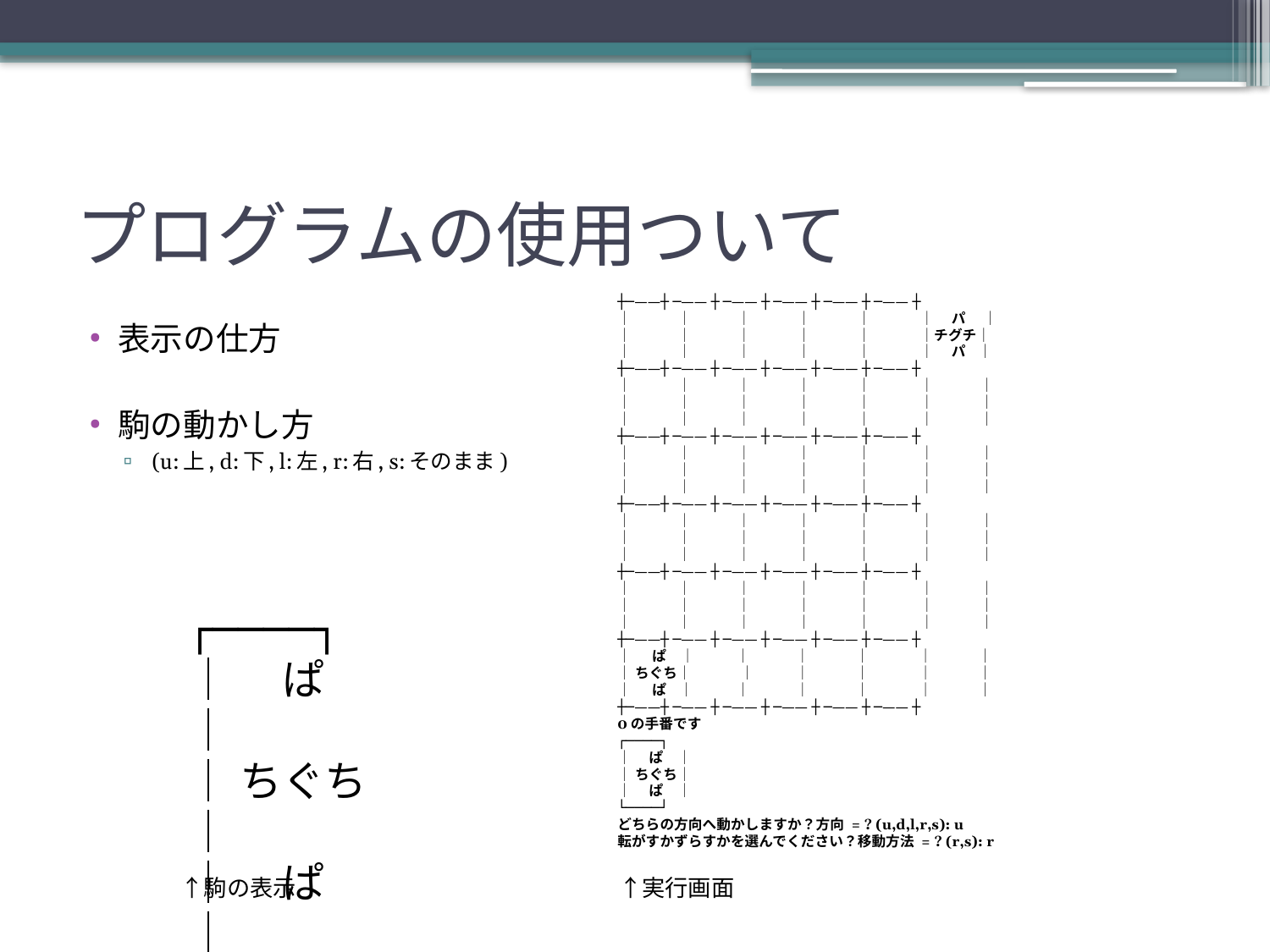

# プログラムの使用ついて
┼─――┼ ─―― ┼ ─―― ┼ ─―― ┼ ─―― ┼ ─―― ┼
│　　　│　　　 │　　　 │　　 　│　　 　 │　 パ　 │
│　　　│　　　 │　　　 │　　 　│　　 　 │チグチ│
│　　　│　　　 │　　　 │　　 　│　　 　 │　 パ    │
┼─――┼ ─―― ┼ ─―― ┼ ─―― ┼ ─―― ┼ ─―― ┼
│　　　│　　　 │　 　　│　　 　│　 　 　│　 　　│
│　　　│　　　 │　 　　│　　 　│　 　 　│　 　　│
│　　　│　　　 │　 　　│　　 　│　 　 　│　 　　│
┼─――┼ ─―― ┼ ─―― ┼ ─―― ┼ ─―― ┼ ─―― ┼
│　　　│　　　 │　 　　│　　 　│　 　 　│　 　　│
│　　　│　　　 │　 　　│　　 　│　 　 　│　 　　│
│　　　│　　　 │　 　　│　　 　│　 　 　│　 　　│
┼─――┼ ─―― ┼ ─―― ┼ ─―― ┼ ─―― ┼ ─―― ┼
│　　　│　　　 │　 　　│　　 　│　 　 　│　 　　│
│　　　│　　　 │　 　　│　　 　│　 　 　│　 　　│
│　　　│　　　 │　 　　│　　 　│　 　 　│　 　　│
┼─――┼ ─―― ┼ ─―― ┼ ─―― ┼ ─―― ┼ ─―― ┼
│　　　│　　　 │　 　　│　　 　│　 　 　│　 　　│
│　　　│　　　 │　 　　│　　 　│　 　 　│　 　　│
│　　　│　　　 │　 　　│　　 　│　 　 　│　 　　│
┼─――┼ ─―― ┼ ─―― ┼ ─―― ┼ ─―― ┼ ─―― ┼
│　 ぱ　│　　    │　 　　│　　 　│　 　 　│　 　　│
│ちぐち│　　　  │　 　   │　　 　│　 　 　│　 　　│
│　 ぱ    │　　　│　 　　│　　 　│　 　 　│　 　　│
┼─――┼ ─―― ┼ ─―― ┼ ─―― ┼ ─―― ┼ ─―― ┼
0の手番です
┌────┐
│　ぱ　│
│ちぐち│
│　ぱ　│
└────┘
どちらの方向へ動かしますか？方向 = ? (u,d,l,r,s): u
転がすかずらすかを選んでください？移動方法 = ? (r,s): r
表示の仕方

駒の動かし方
(u:上, d:下, l:左, r:右, s:そのまま)

　　　　↑駒の表示　　　　　　　　　　　　　　↑実行画面

┌────┐
│　ぱ　│
│ちぐち│
│　ぱ　│
└────┘